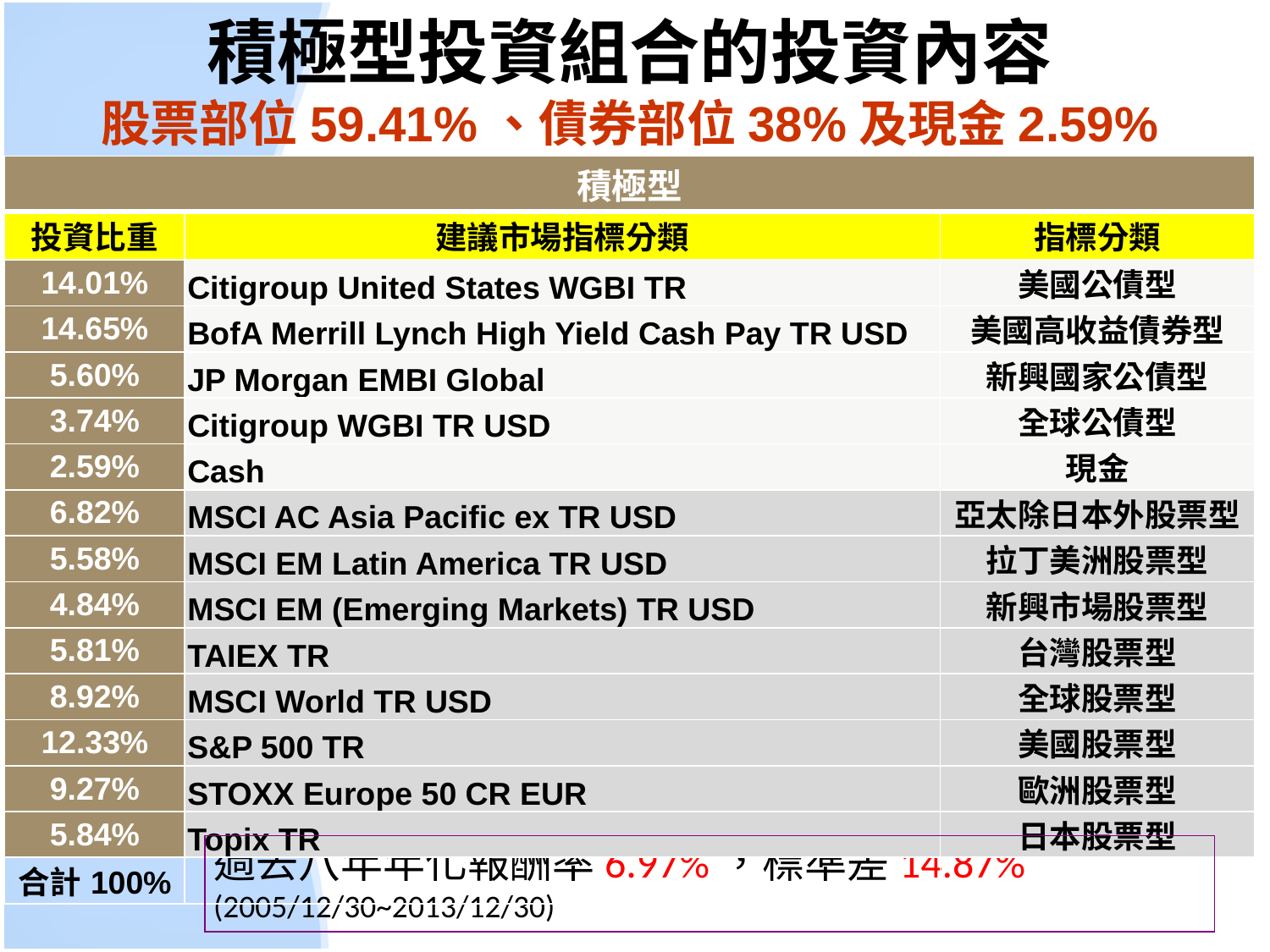

積極型投資組合的投資內容
股票部位59.41%、債券部位38%及現金2.59%
| 積極型 |  |  |
| --- | --- | --- |
| 投資比重 | 建議市場指標分類 | 指標分類 |
| 14.01% | Citigroup United States WGBI TR | 美國公債型 |
| 14.65% | BofA Merrill Lynch High Yield Cash Pay TR USD | 美國高收益債券型 |
| 5.60% | JP Morgan EMBI Global | 新興國家公債型 |
| 3.74% | Citigroup WGBI TR USD | 全球公債型 |
| 2.59% | Cash | 現金 |
| 6.82% | MSCI AC Asia Pacific ex TR USD | 亞太除日本外股票型 |
| 5.58% | MSCI EM Latin America TR USD | 拉丁美洲股票型 |
| 4.84% | MSCI EM (Emerging Markets) TR USD | 新興市場股票型 |
| 5.81% | TAIEX TR | 台灣股票型 |
| 8.92% | MSCI World TR USD | 全球股票型 |
| 12.33% | S&P 500 TR | 美國股票型 |
| 9.27% | STOXX Europe 50 CR EUR | 歐洲股票型 |
| 5.84% | Topix TR | 日本股票型 |
| 合計100% |  |  |
過去八年年化報酬率6.97%，標準差14.87% (2005/12/30~2013/12/30)